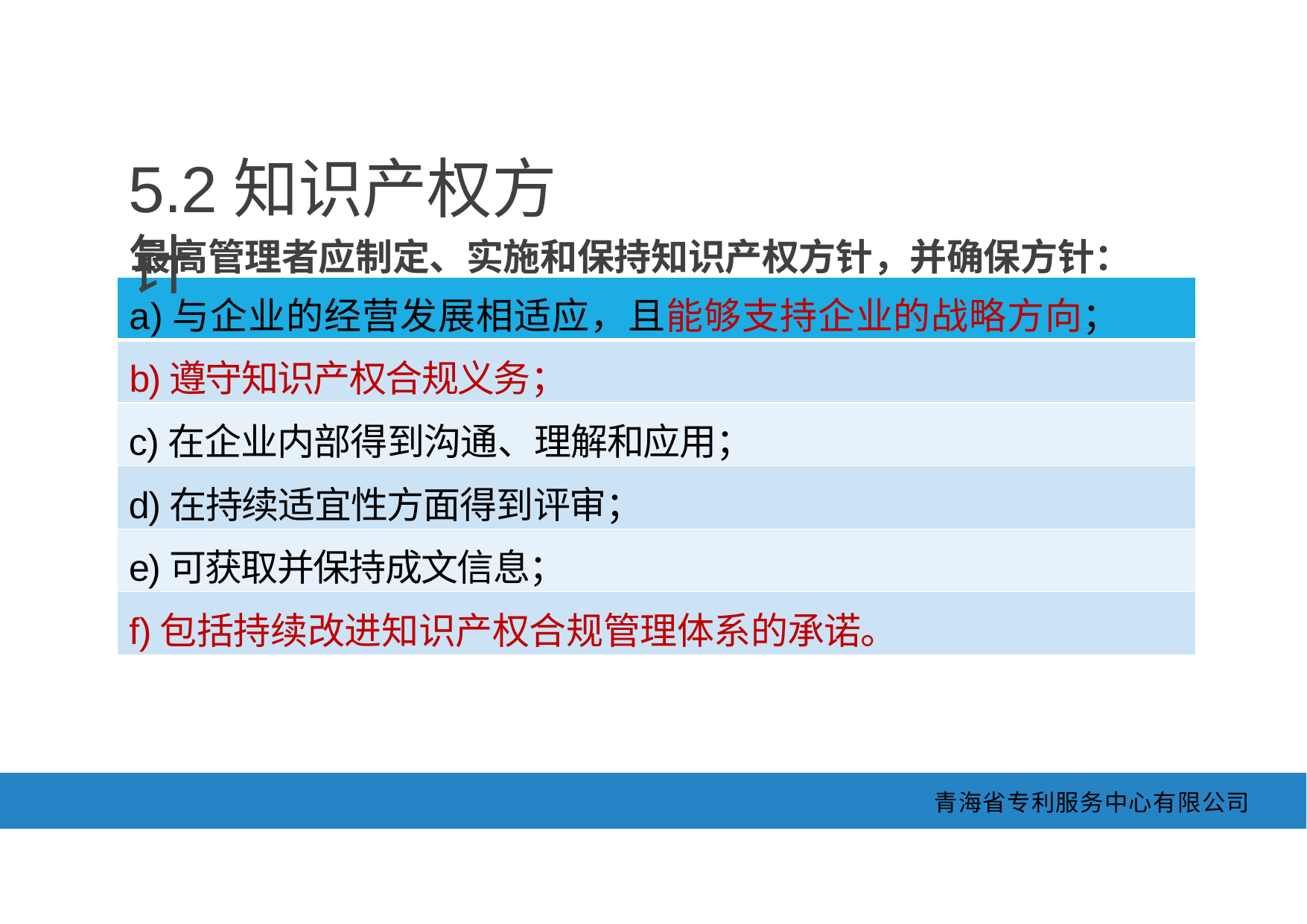

5.2知识产权方针

最高管理者应制定、实施和保持知识产权方针，并确保方针：
| a)与企业的经营发展相适应，且能够支持企业的战略方向； |
| --- |
| b)遵守知识产权合规义务； |
| c)在企业内部得到沟通、理解和应用； |
| d)在持续适宜性方面得到评审； |
| e)可获取并保持成文信息； |
| f)包括持续改进知识产权合规管理体系的承诺。 |

青海省专利服务中心有限公司